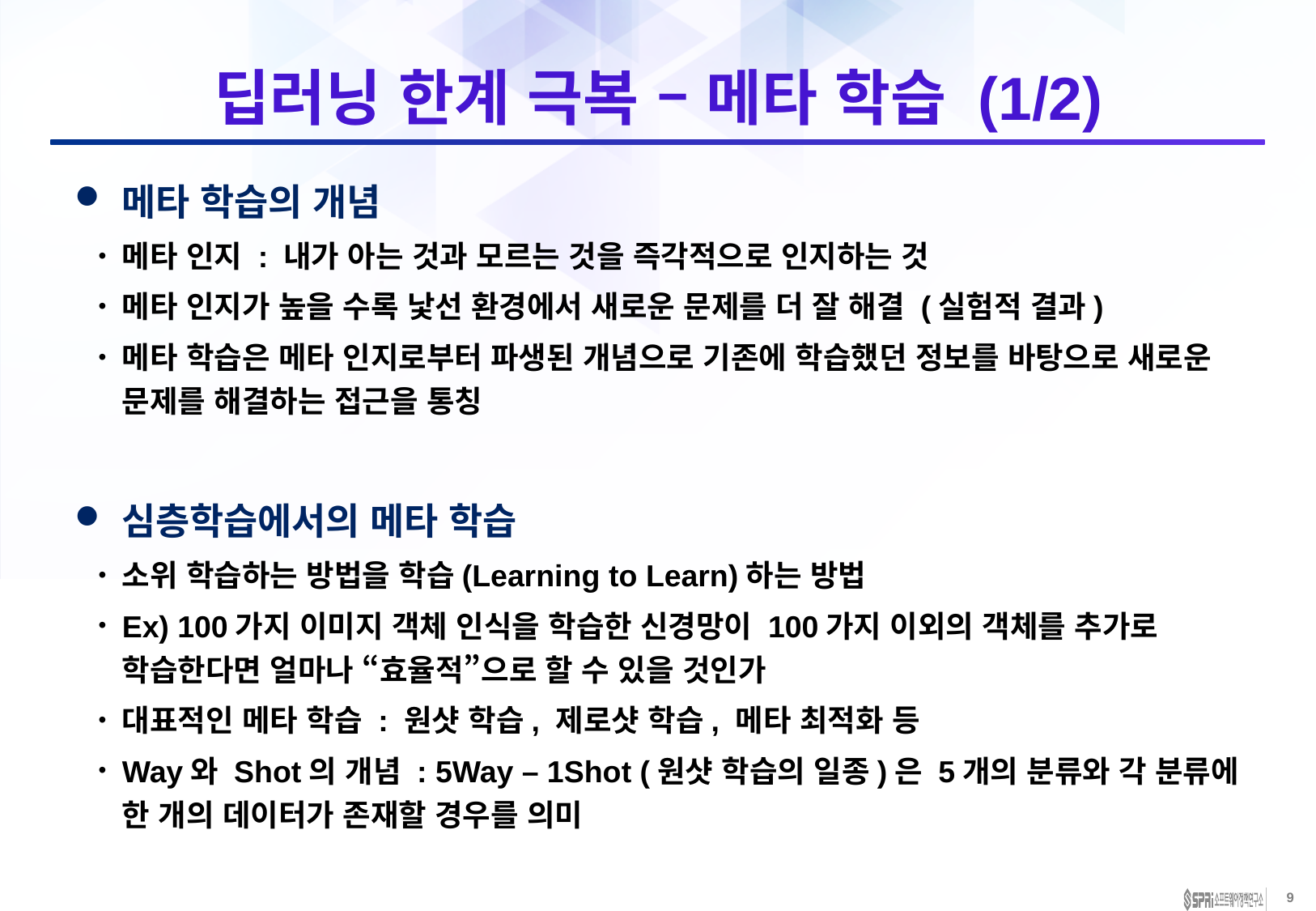

# 딥러닝 한계 극복 – 메타 학습 (1/2)
메타 학습의 개념
메타 인지 : 내가 아는 것과 모르는 것을 즉각적으로 인지하는 것
메타 인지가 높을 수록 낯선 환경에서 새로운 문제를 더 잘 해결 (실험적 결과)
메타 학습은 메타 인지로부터 파생된 개념으로 기존에 학습했던 정보를 바탕으로 새로운 문제를 해결하는 접근을 통칭

심층학습에서의 메타 학습
소위 학습하는 방법을 학습(Learning to Learn)하는 방법
Ex) 100가지 이미지 객체 인식을 학습한 신경망이 100가지 이외의 객체를 추가로 학습한다면 얼마나 “효율적”으로 할 수 있을 것인가
대표적인 메타 학습 : 원샷 학습, 제로샷 학습, 메타 최적화 등
Way와 Shot의 개념 : 5Way – 1Shot (원샷 학습의 일종)은 5개의 분류와 각 분류에 한 개의 데이터가 존재할 경우를 의미